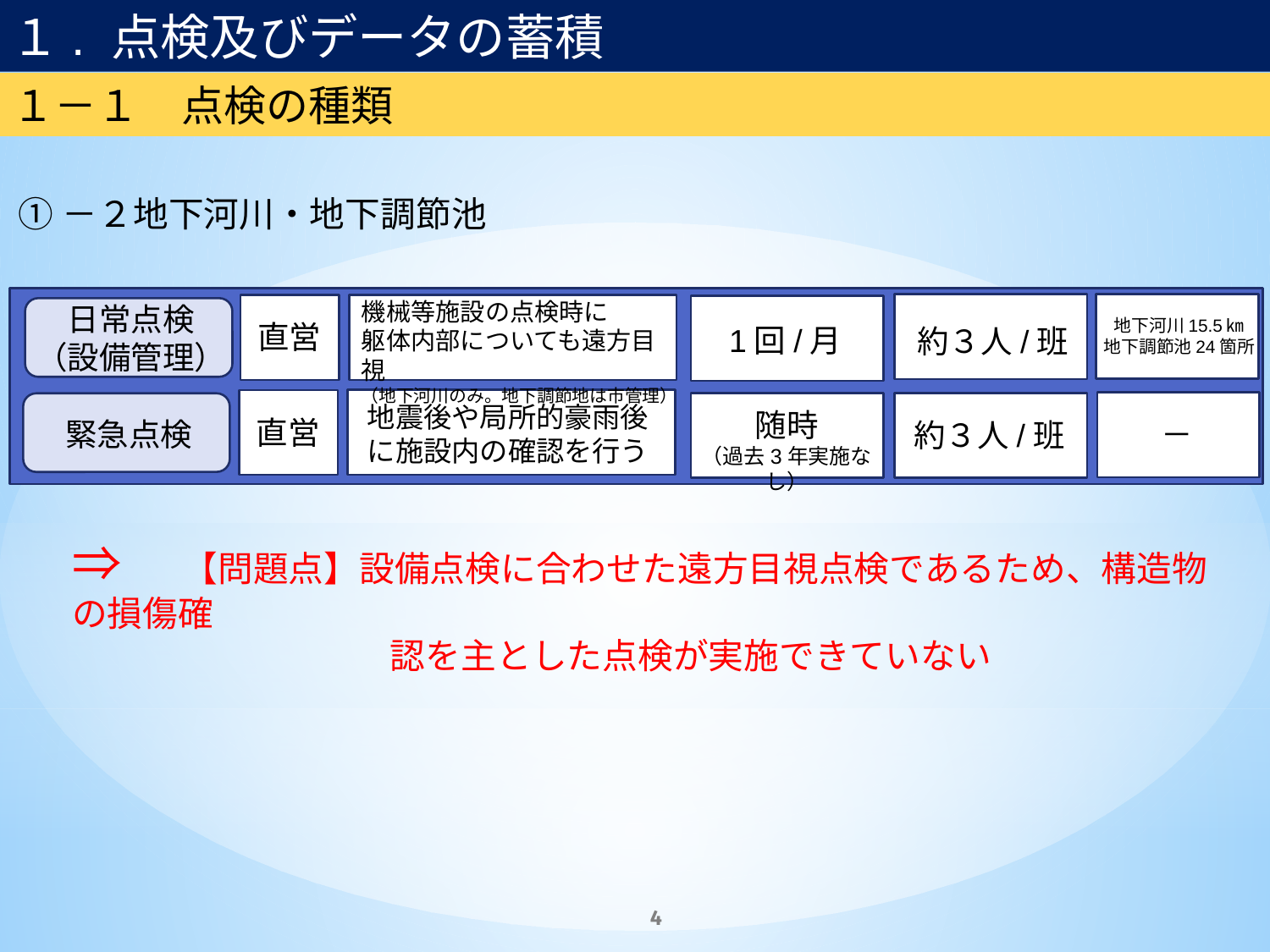

１. 点検及びデータの蓄積
１－１　点検の種類
≪修正箇所≫
問題点を追記
①－２地下河川・地下調節池

機械等施設の点検時に
躯体内部についても遠方目視
（地下河川のみ。地下調節地は市管理）

日常点検
（設備管理）

地下河川15.5㎞
地下調節池24箇所

約３人/班

直営

1回/月

地震後や局所的豪雨後に施設内の確認を行う

直営

－

約３人/班

随時
（過去3年実施なし）

緊急点検
⇒　【問題点】設備点検に合わせた遠方目視点検であるため、構造物の損傷確
　　　　　　　　　認を主とした点検が実施できていない
4